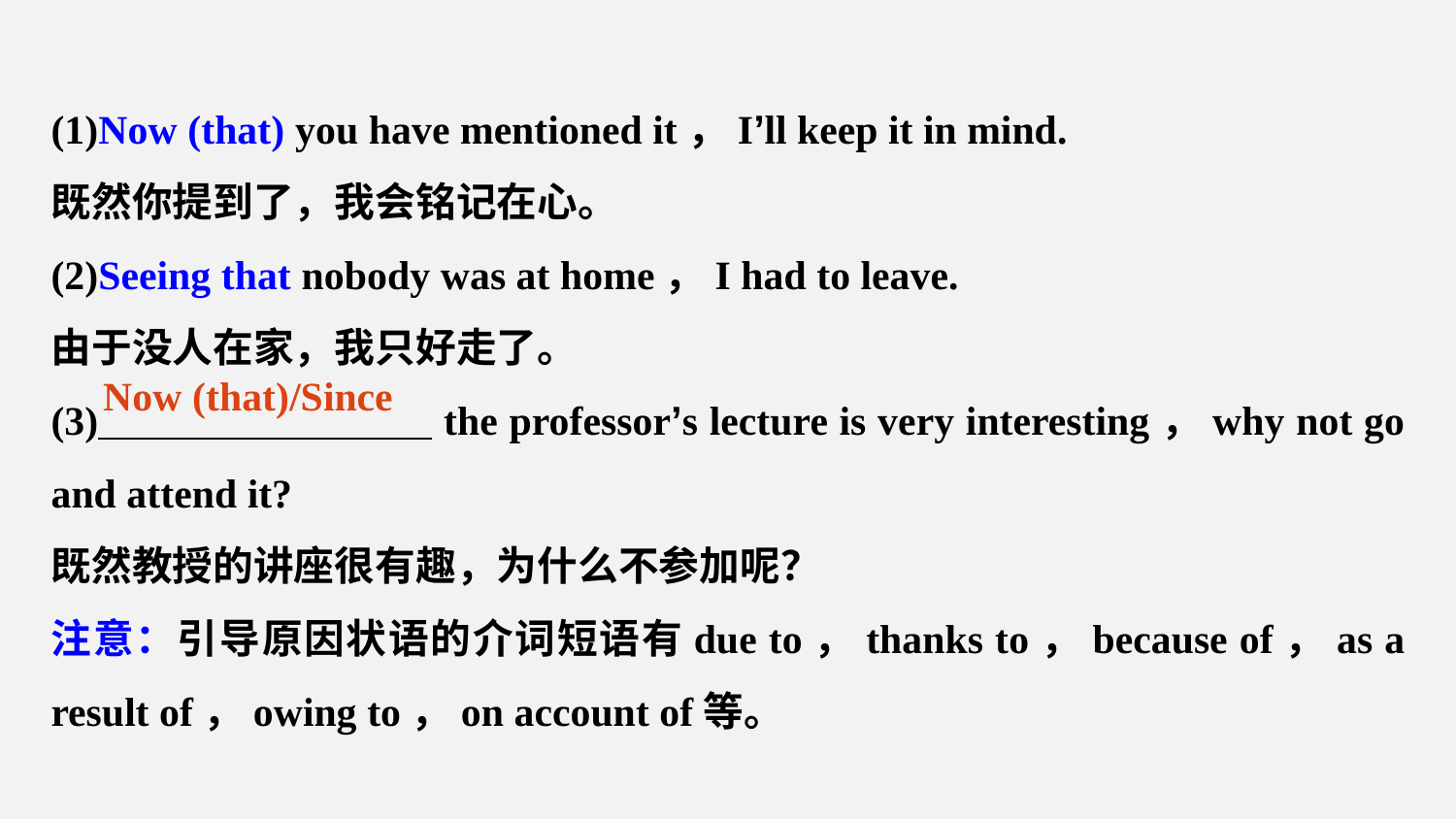

(1)Now (that) you have mentioned it，I’ll keep it in mind.
既然你提到了，我会铭记在心。
(2)Seeing that nobody was at home，I had to leave.
由于没人在家，我只好走了。
(3)                              the professor’s lecture is very interesting，why not go and attend it?
既然教授的讲座很有趣，为什么不参加呢？
注意：引导原因状语的介词短语有due to，thanks to，because of，as a result of，owing to，on account of等。
Now (that)/Since